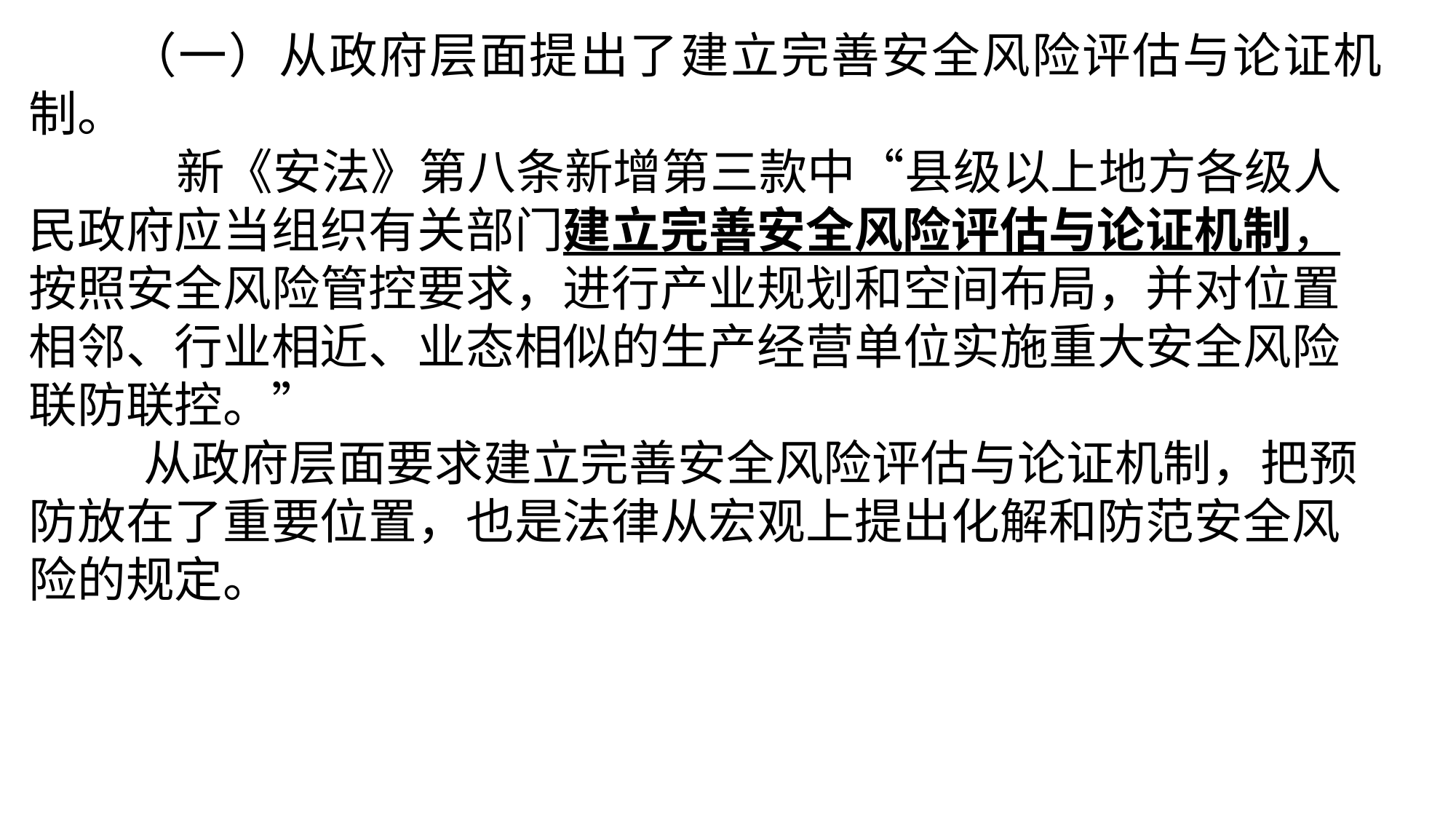

（一）从政府层面提出了建立完善安全风险评估与论证机制。
        新《安法》第八条新增第三款中“县级以上地方各级人民政府应当组织有关部门建立完善安全风险评估与论证机制，按照安全风险管控要求，进行产业规划和空间布局，并对位置相邻、行业相近、业态相似的生产经营单位实施重大安全风险联防联控。”
     从政府层面要求建立完善安全风险评估与论证机制，把预防放在了重要位置，也是法律从宏观上提出化解和防范安全风险的规定。